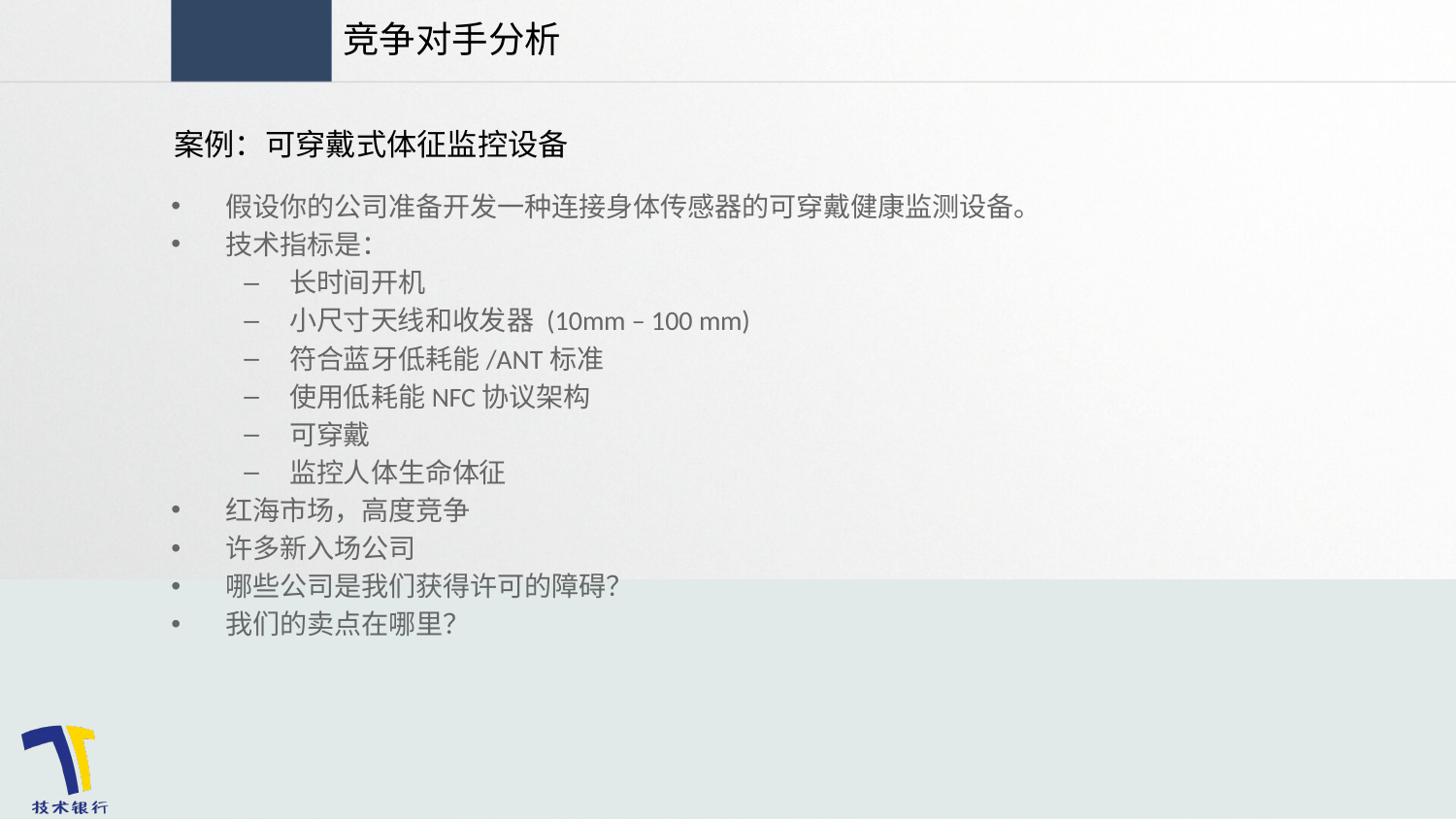

竞争对手分析
案例：可穿戴式体征监控设备
假设你的公司准备开发一种连接身体传感器的可穿戴健康监测设备。
技术指标是：
长时间开机
小尺寸天线和收发器 (10mm – 100 mm)
符合蓝牙低耗能/ANT标准
使用低耗能NFC协议架构
可穿戴
监控人体生命体征
红海市场，高度竞争
许多新入场公司
哪些公司是我们获得许可的障碍？
我们的卖点在哪里？